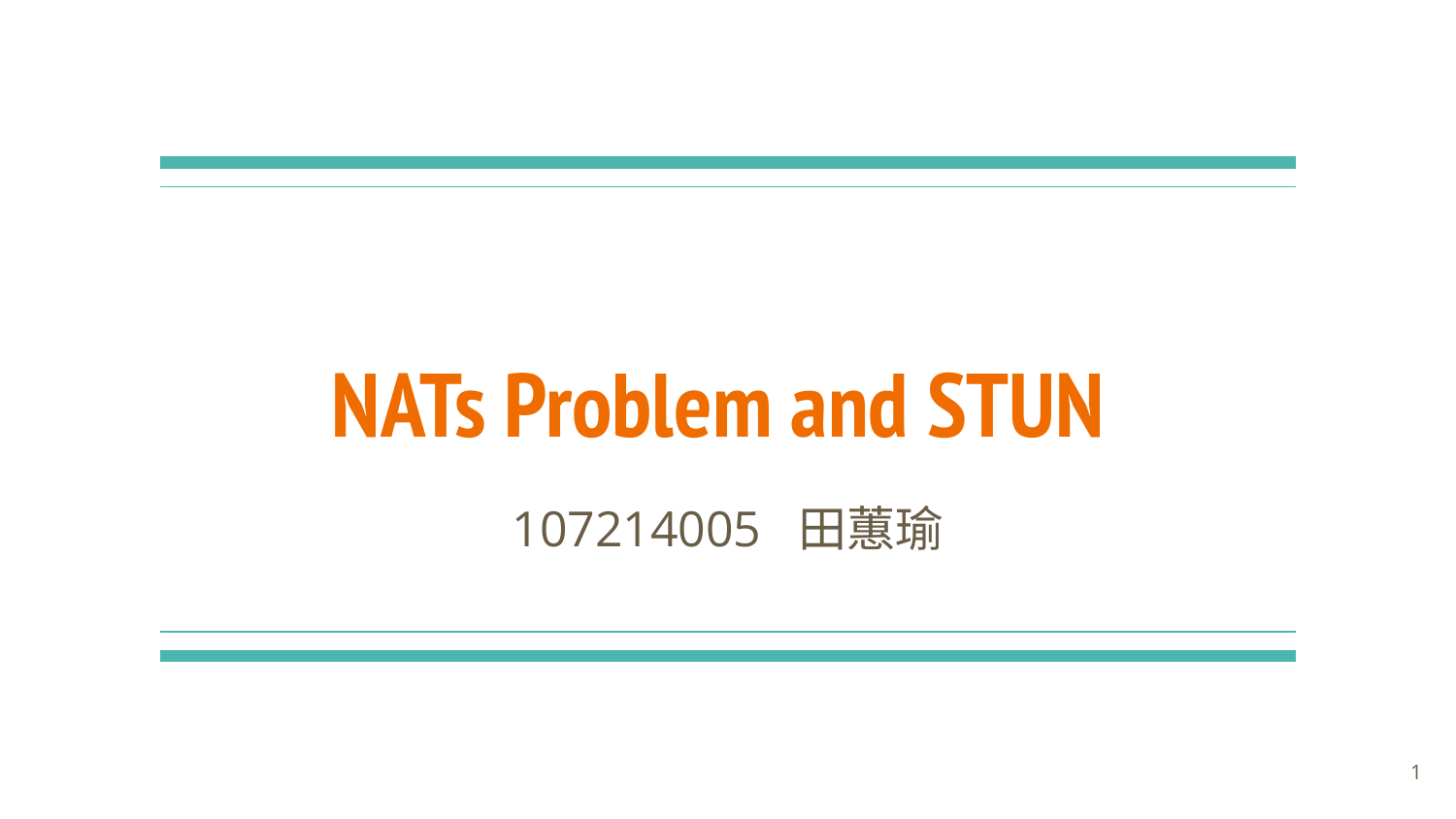

# NATs Problem and STUN
107214005  田蕙瑜
1